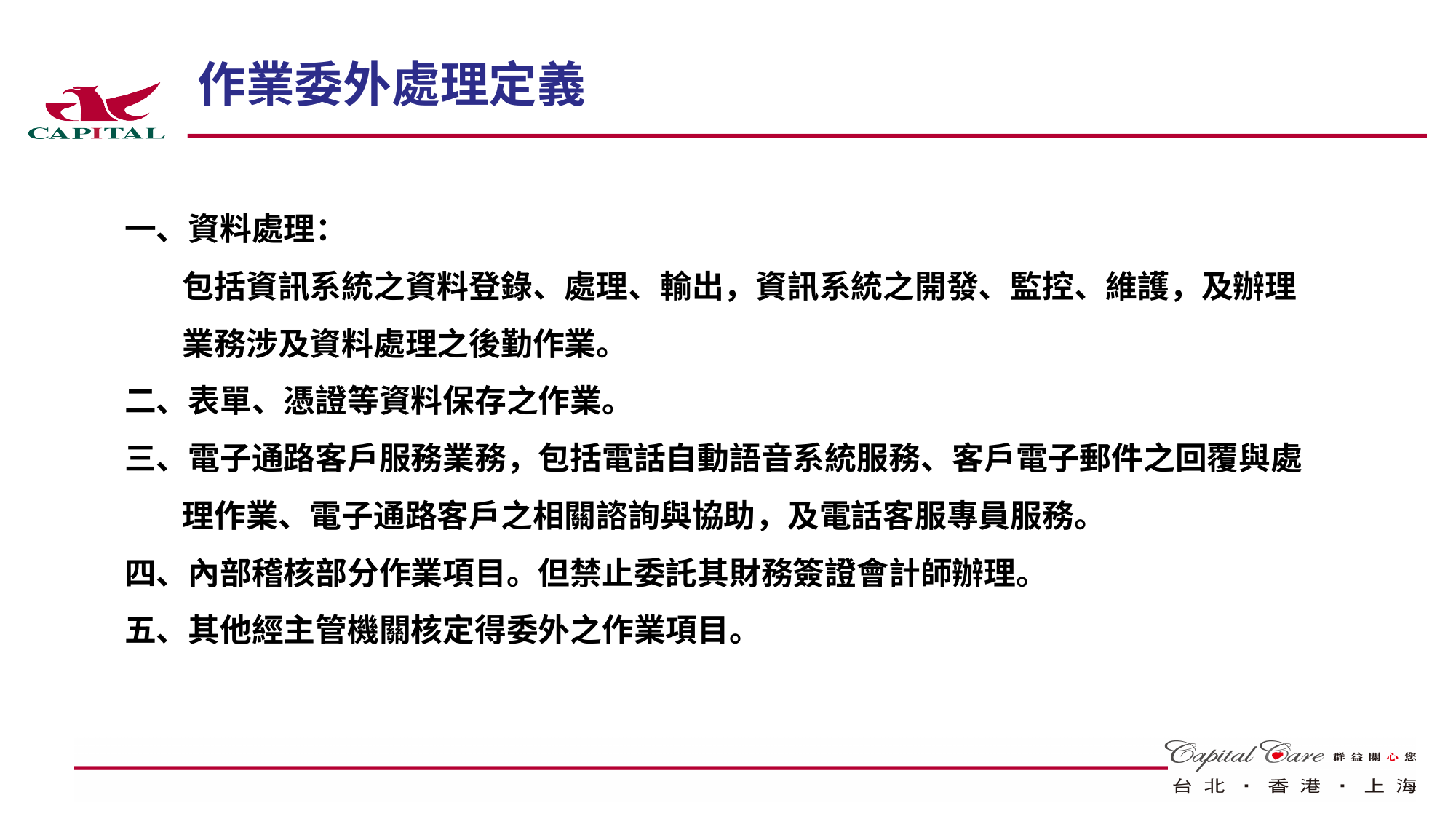

# 作業委外處理定義
一、資料處理：
        包括資訊系統之資料登錄、處理、輸出，資訊系統之開發、監控、維護，及辦理
        業務涉及資料處理之後勤作業。
二、表單、憑證等資料保存之作業。
三、電子通路客戶服務業務，包括電話自動語音系統服務、客戶電子郵件之回覆與處
        理作業、電子通路客戶之相關諮詢與協助，及電話客服專員服務。
四、內部稽核部分作業項目。但禁止委託其財務簽證會計師辦理。
五、其他經主管機關核定得委外之作業項目。